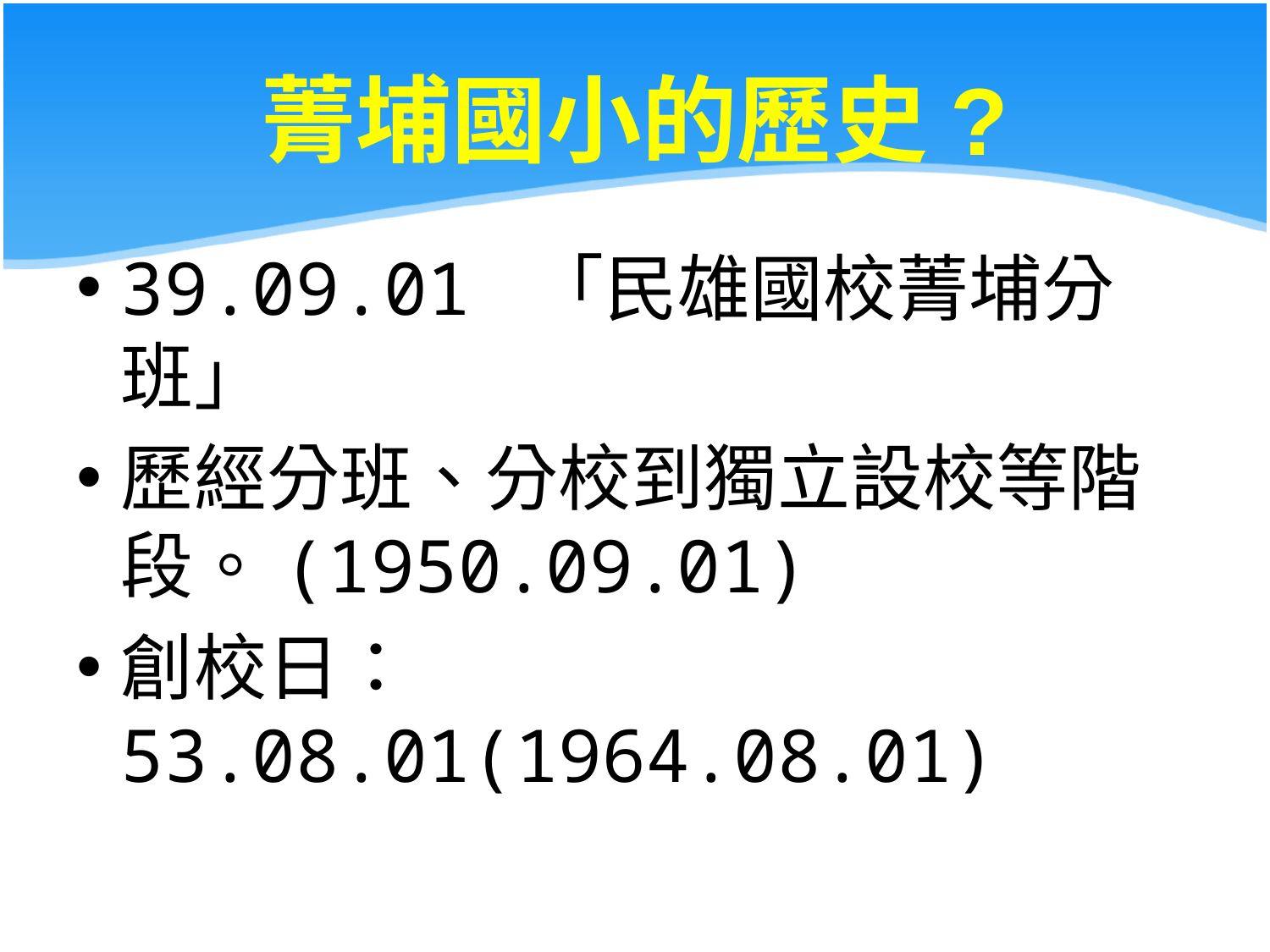

# 菁埔國小的歷史?
39.09.01 「民雄國校菁埔分班」
歷經分班、分校到獨立設校等階段。(1950.09.01)
創校日：53.08.01(1964.08.01)